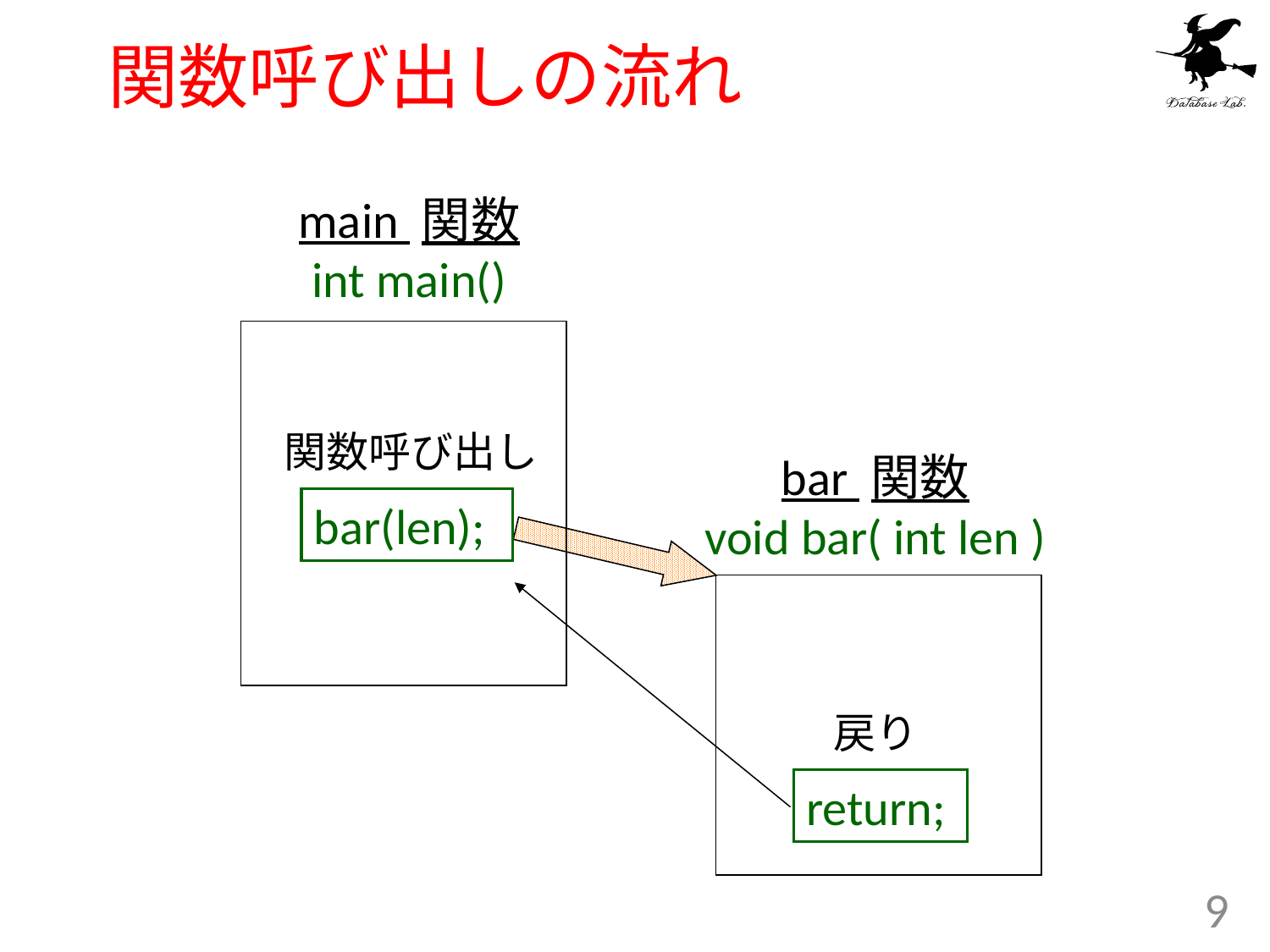

# 関数呼び出しの流れ
main 関数
int main()

関数呼び出し
bar 関数
void bar( int len )
bar(len);

戻り
return;
9